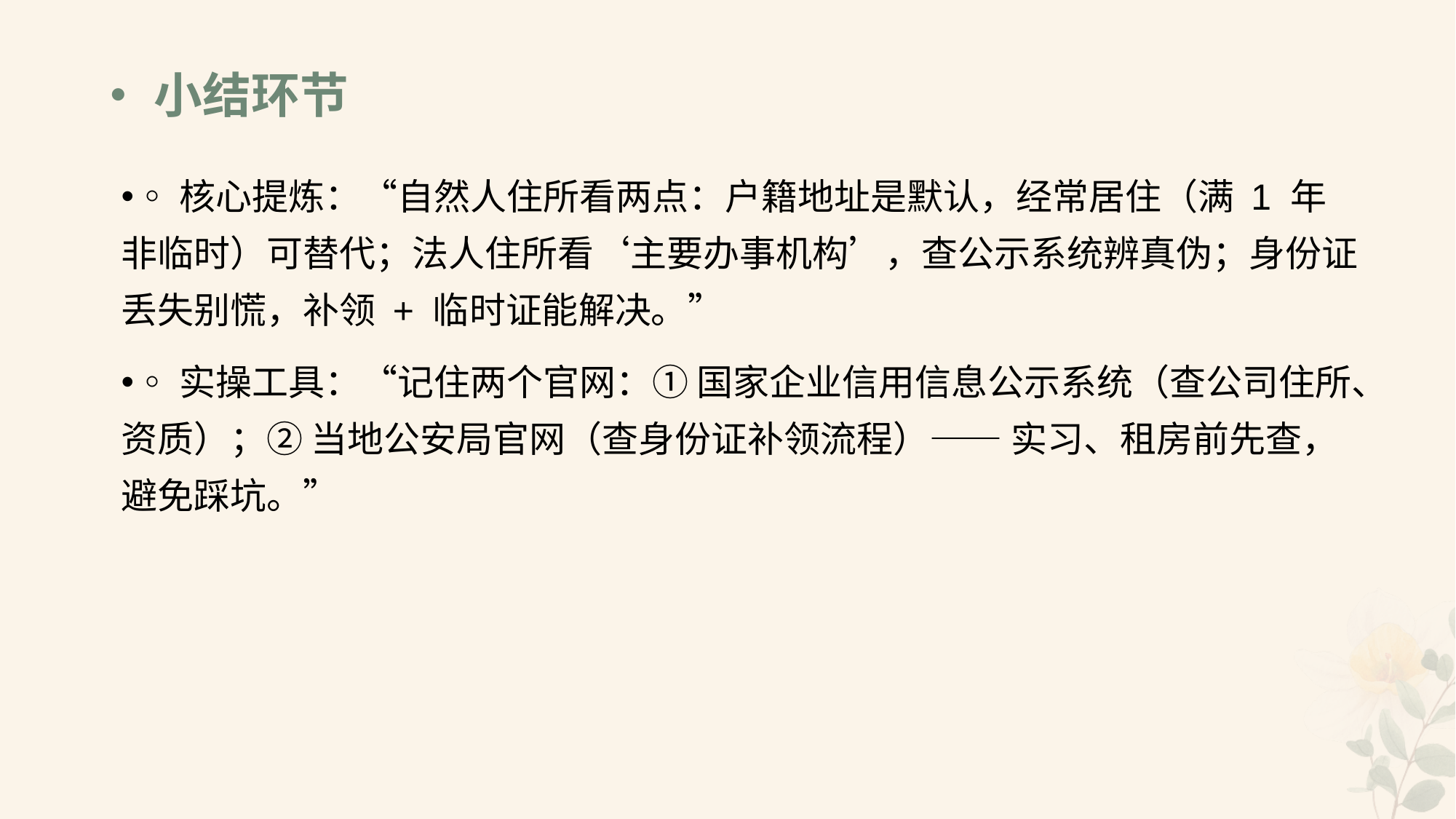

# •小结环节
◦核心提炼：“自然人住所看两点：户籍地址是默认，经常居住（满 1 年非临时）可替代；法人住所看‘主要办事机构’，查公示系统辨真伪；身份证丢失别慌，补领 + 临时证能解决。”
◦实操工具：“记住两个官网：① 国家企业信用信息公示系统（查公司住所、资质）；② 当地公安局官网（查身份证补领流程）—— 实习、租房前先查，避免踩坑。”